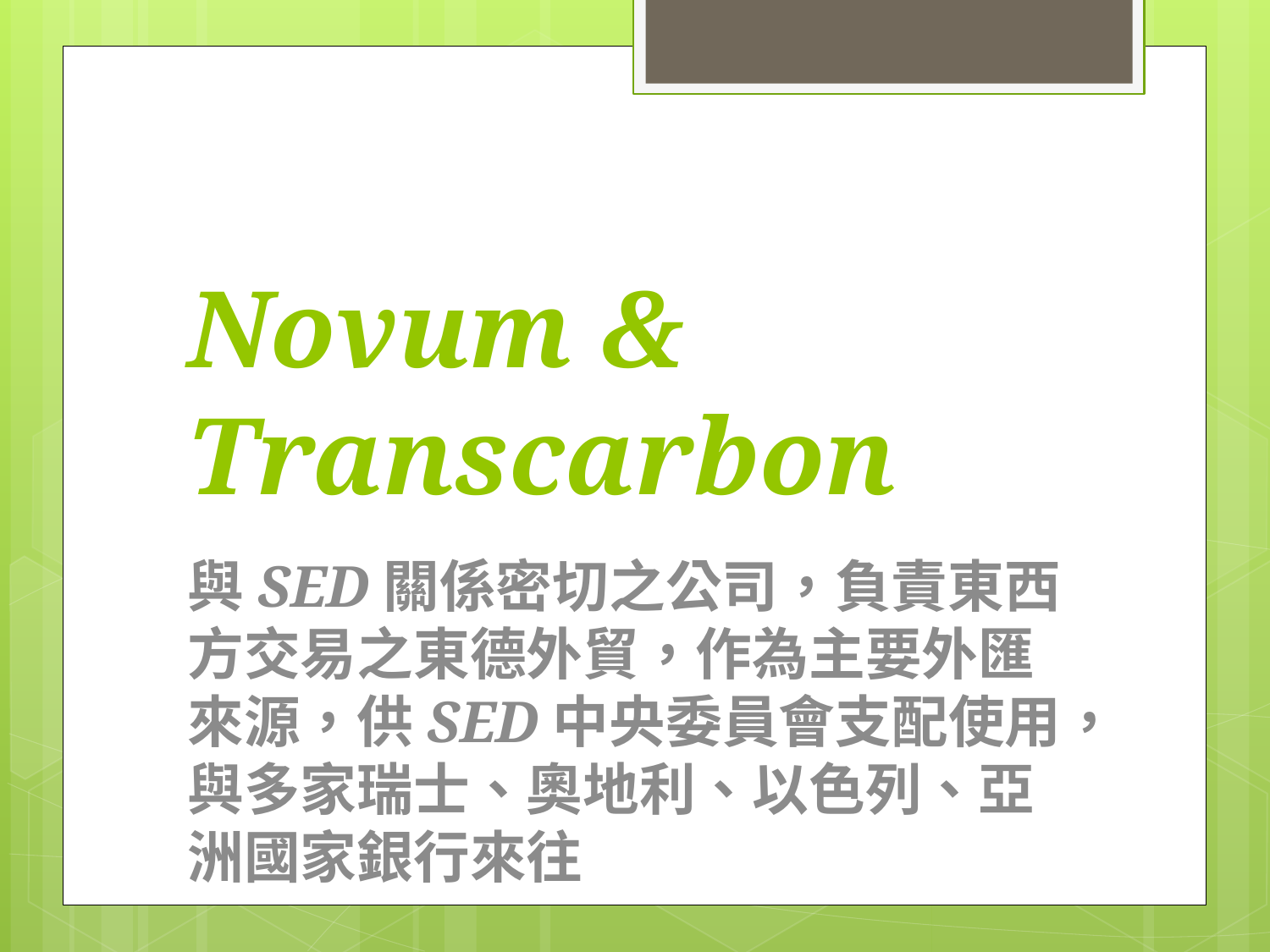

# Novum & Transcarbon
與SED關係密切之公司，負責東西方交易之東德外貿，作為主要外匯來源，供SED中央委員會支配使用，與多家瑞士、奧地利、以色列、亞洲國家銀行來往